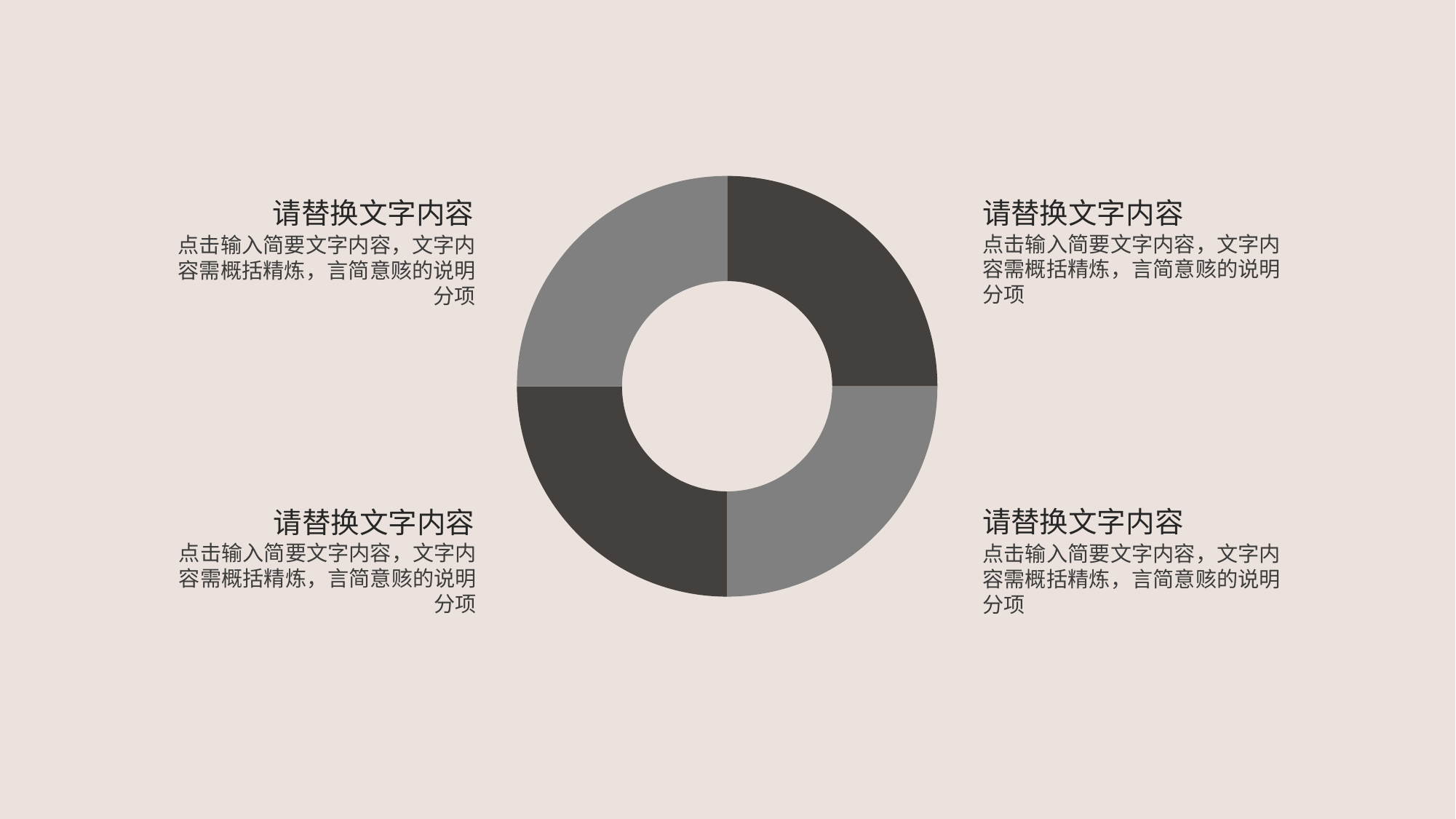

### Chart

| Category | Sales |
|---|---|
| 1st Qtr | 3.0 |
| 2nd Qtr | 3.0 |
| 3rd Qtr | 3.0 |
| 4th Qtr | 3.0 |
请替换文字内容
点击输入简要文字内容，文字内容需概括精炼，言简意赅的说明分项
请替换文字内容
点击输入简要文字内容，文字内容需概括精炼，言简意赅的说明分项
请替换文字内容
点击输入简要文字内容，文字内容需概括精炼，言简意赅的说明分项
请替换文字内容
点击输入简要文字内容，文字内容需概括精炼，言简意赅的说明分项